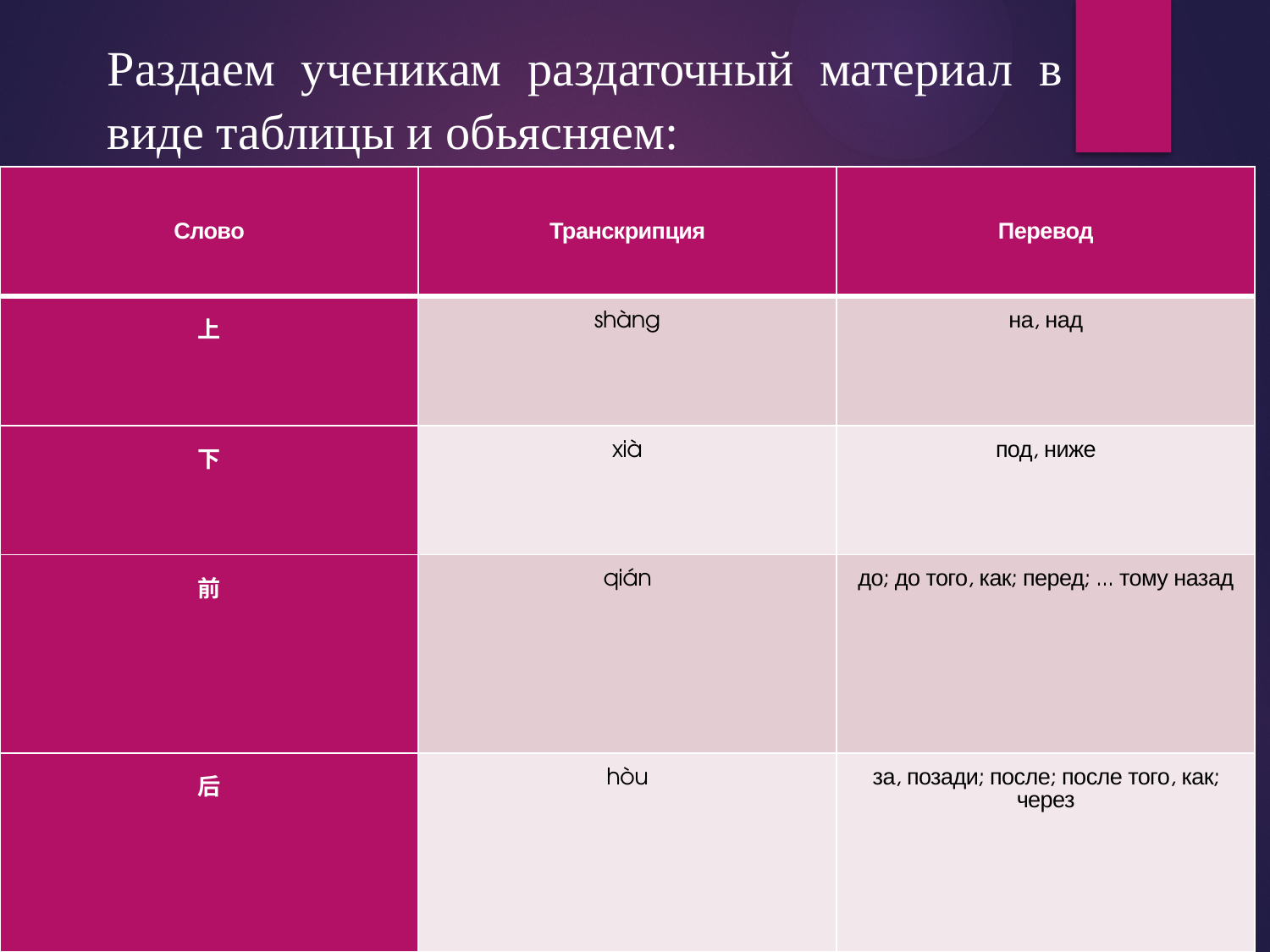

Раздаем ученикам раздаточный материал в виде таблицы и обьясняем:
| Слово | Транскрипция | Перевод |
| --- | --- | --- |
| 上 | shàng | на, над |
| 下 | xià | под, ниже |
| 前 | qián | до; до того, как; перед; ... тому назад |
| 后 | hòu | за, позади; после; после того, как; через |